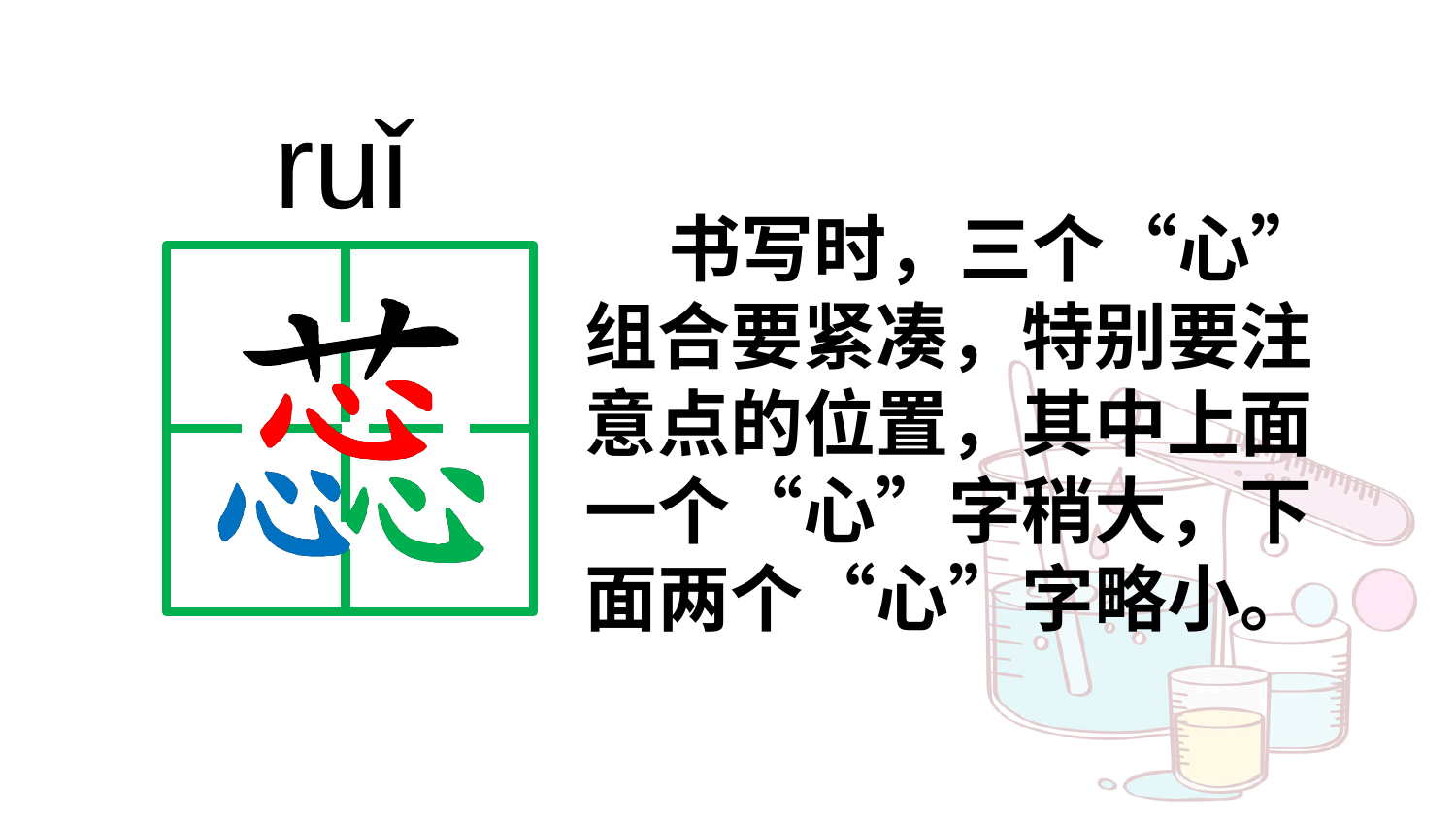

ruǐ
    书写时，三个“心”组合要紧凑，特别要注意点的位置，其中上面一个“心”字稍大，下面两个“心”字略小。